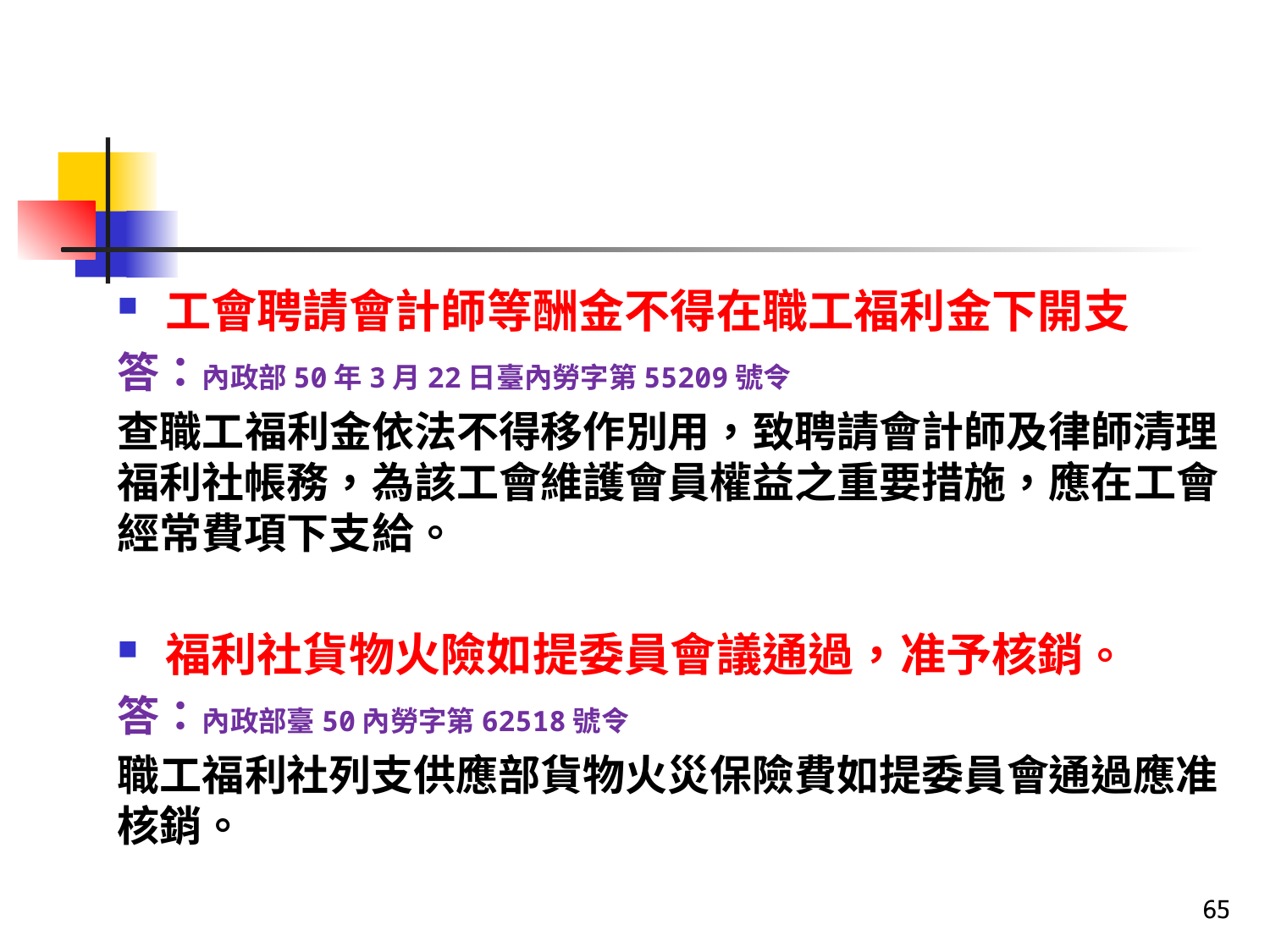

#
工會聘請會計師等酬金不得在職工福利金下開支
答：內政部50年3月22日臺內勞字第55209號令
查職工福利金依法不得移作別用，致聘請會計師及律師清理福利社帳務，為該工會維護會員權益之重要措施，應在工會經常費項下支給。

福利社貨物火險如提委員會議通過，准予核銷。
答：內政部臺50內勞字第62518號令
職工福利社列支供應部貨物火災保險費如提委員會通過應准核銷。

65